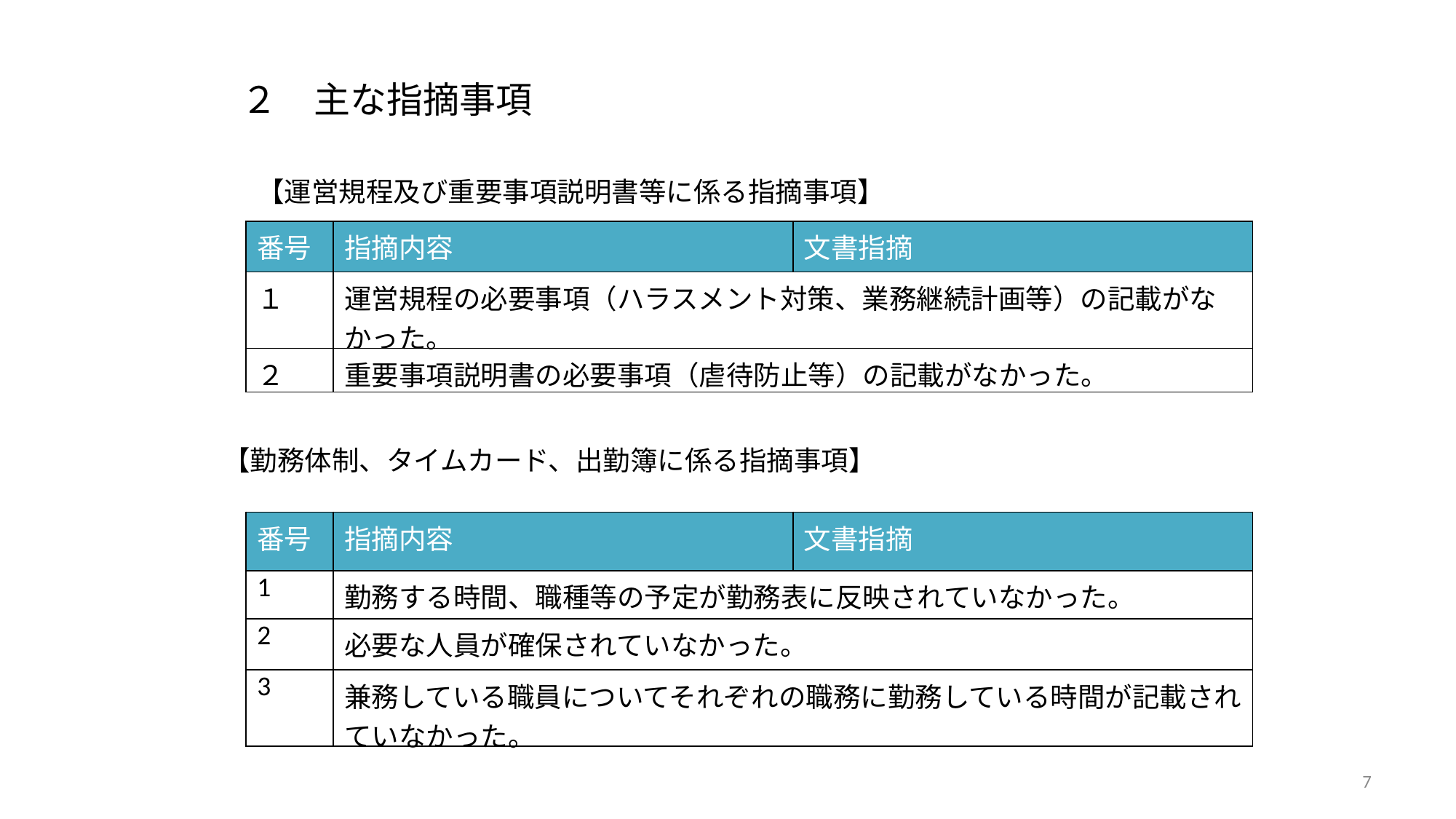

２　主な指摘事項
【運営規程及び重要事項説明書等に係る指摘事項】
| 番号 | 指摘内容 | 文書指摘 |
| --- | --- | --- |
| １ | 運営規程の必要事項（ハラスメント対策、業務継続計画等）の記載がなかった。 |  |
| ２ | 重要事項説明書の必要事項（虐待防止等）の記載がなかった。 |  |
【勤務体制、タイムカード、出勤簿に係る指摘事項】
| 番号 | 指摘内容 | 文書指摘 |
| --- | --- | --- |
| 1 | 勤務する時間、職種等の予定が勤務表に反映されていなかった。 |  |
| 2 | 必要な人員が確保されていなかった。 |  |
| 3 | 兼務している職員についてそれぞれの職務に勤務している時間が記載されていなかった。 |  |
7